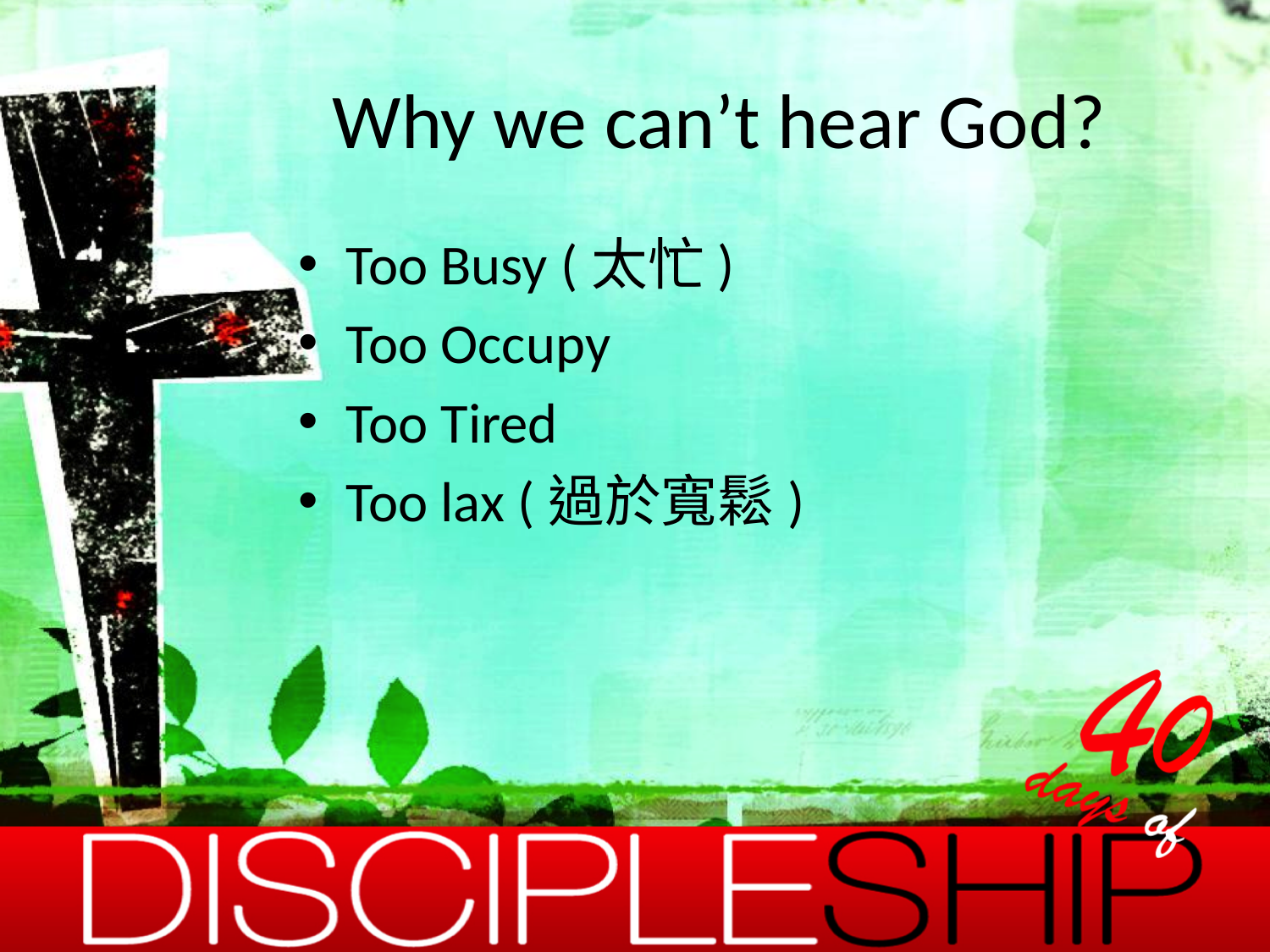

# Why we can’t hear God?
Too Busy (太忙)
Too Occupy
Too Tired
Too lax (過於寬鬆)